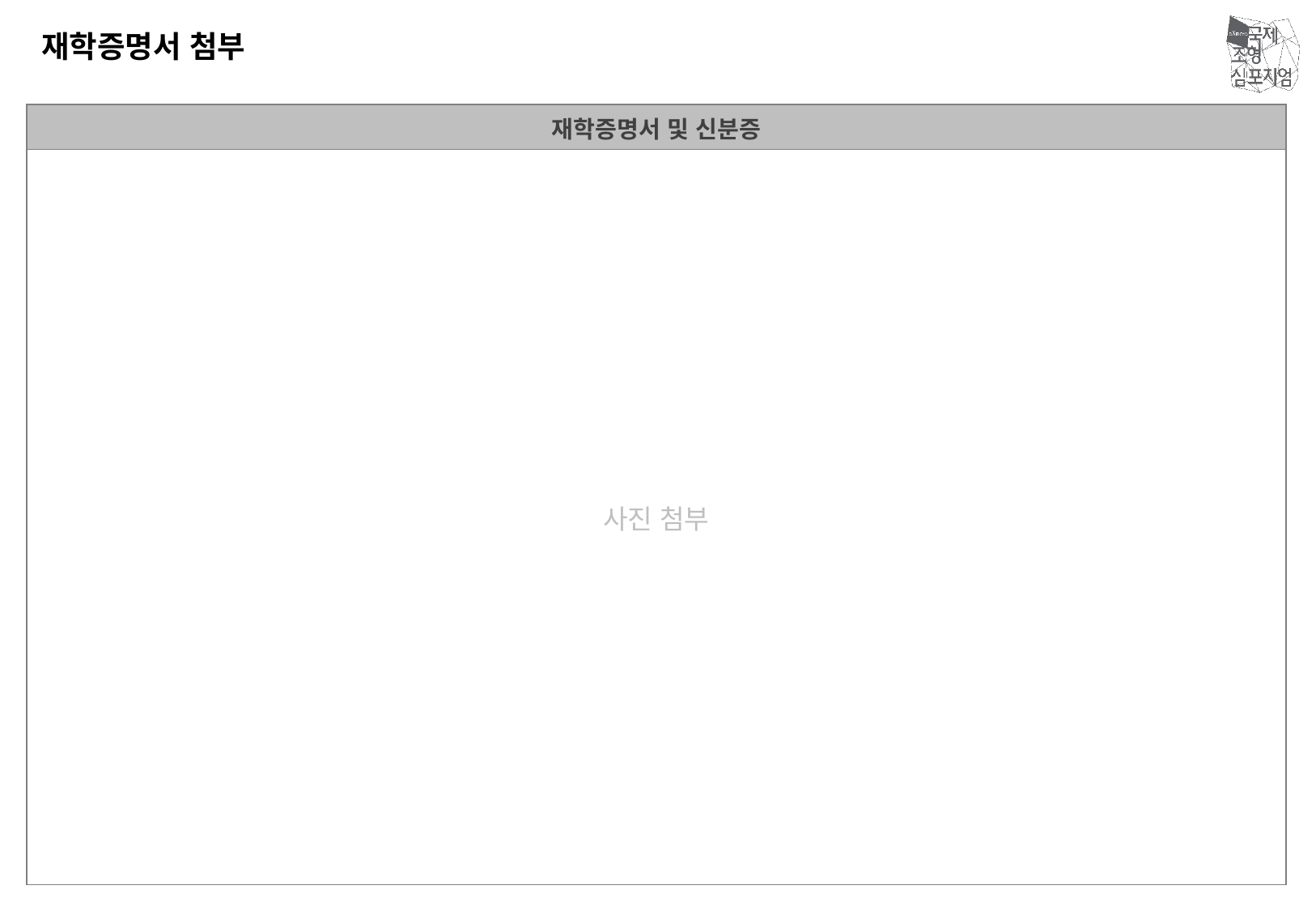

재학증명서 첨부
| 재학증명서 및 신분증 |
| --- |
| 사진 첨부 |